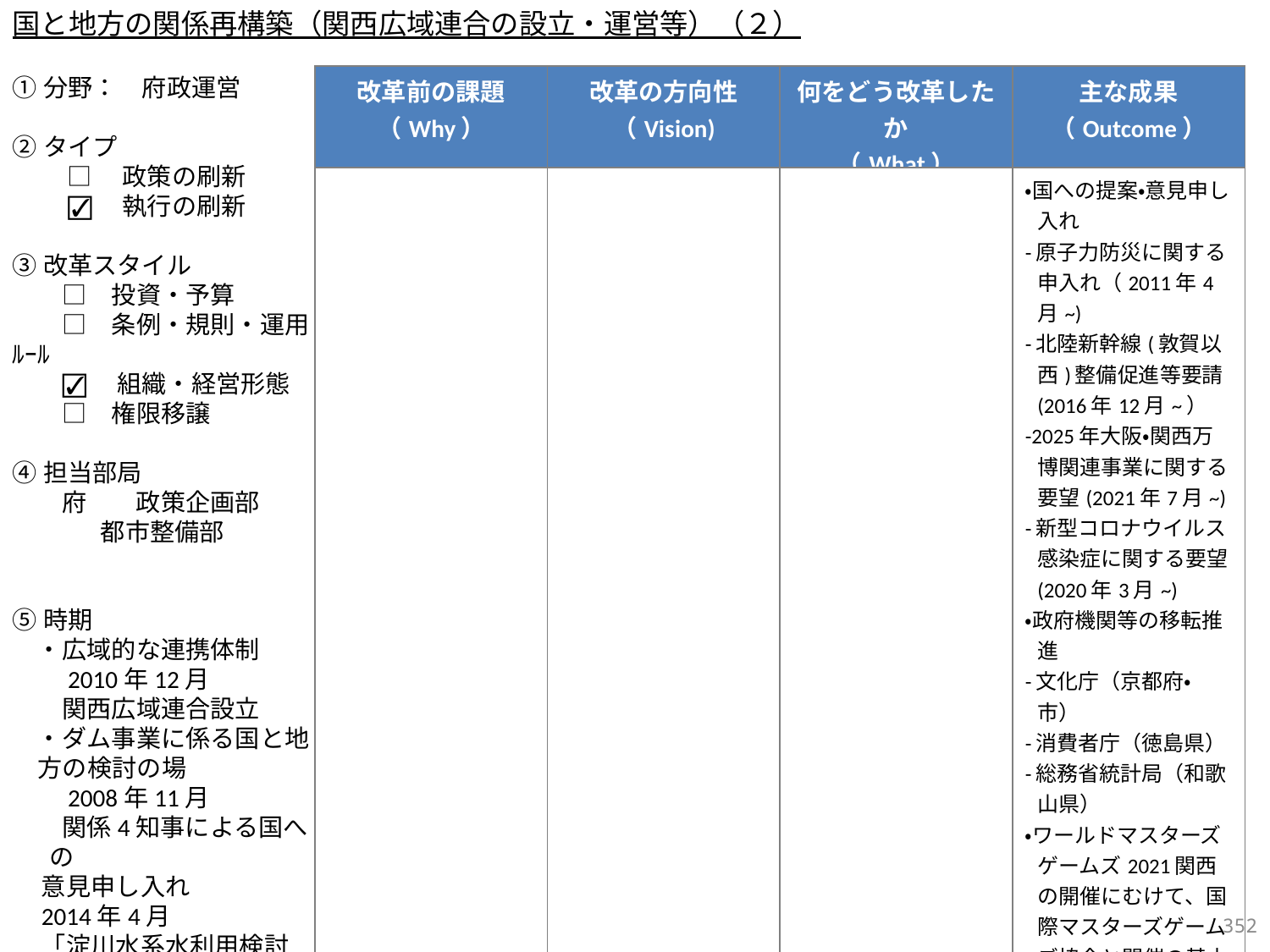

国と地方の関係再構築（関西広域連合の設立・運営等）（２）
①分野：　府政運営

②タイプ
　　 □ 　政策の刷新
　　 ☑ 　執行の刷新

③改革スタイル
　　□　投資・予算
　　□　条例・規則・運用ﾙｰﾙ
　　☑ 　組織・経営形態
　　□　権限移譲

④担当部局
　　府　　政策企画部
都市整備部

⑤時期
　・広域的な連携体制
　　2010年12月
　　関西広域連合設立
　・ダム事業に係る国と地方の検討の場
　　2008年11月
　　関係4知事による国への
意見申し入れ
2014年4月
「淀川水系水利用検討会」発足
| 改革前の課題 （Why） | 改革の方向性 （Vision) | 何をどう改革したか （What） | 主な成果 （Outcome） |
| --- | --- | --- | --- |
|  |  |  | ・国への提案・意見申し入れ -原子力防災に関する申入れ（2011年4月~) -北陸新幹線(敦賀以西)整備促進等要請(2016年12月~） -2025年大阪・関西万博関連事業に関する要望(2021年7月~) -新型コロナウイルス感染症に関する要望(2020年3月~) ・政府機関等の移転推進 -文化庁（京都府・市） -消費者庁（徳島県） -総務省統計局（和歌山県） ・ワールドマスターズゲームズ2021関西の開催にむけて、国際マスターズゲームズ協会と開催の基本同意書を締結（2013年11月）、新型コロナウイルス感染症の影響により延期され、2027年に開催決定(2022年7月) |
352